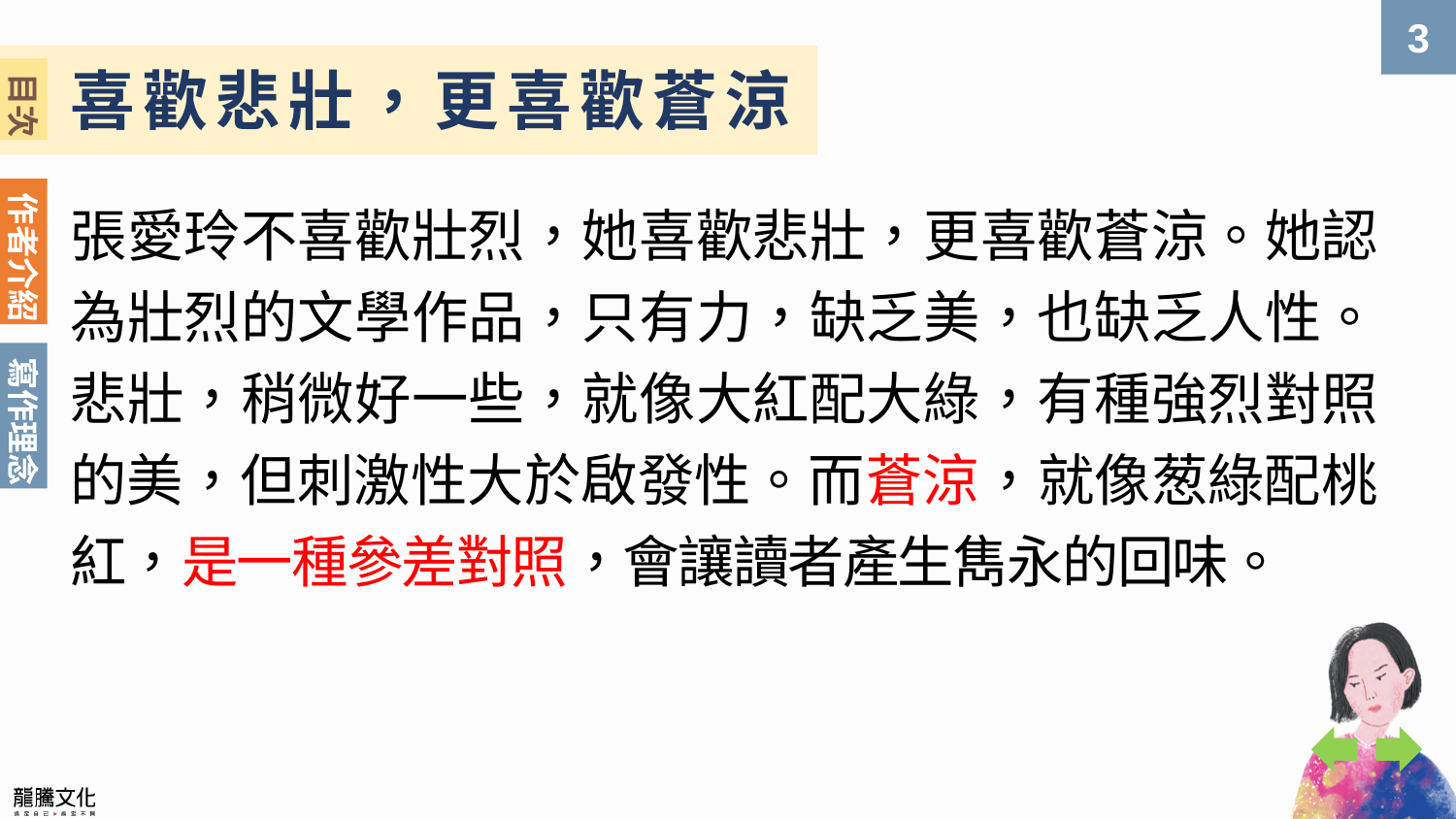

喜歡悲壯，更喜歡蒼涼
目次
張愛玲不喜歡壯烈，她喜歡悲壯，更喜歡蒼涼。她認為壯烈的文學作品，只有力，缺乏美，也缺乏人性。悲壯，稍微好一些，就像大紅配大綠，有種強烈對照的美，但刺激性大於啟發性。而蒼涼，就像葱綠配桃紅，是一種參差對照，會讓讀者產生雋永的回味。
寫作理念